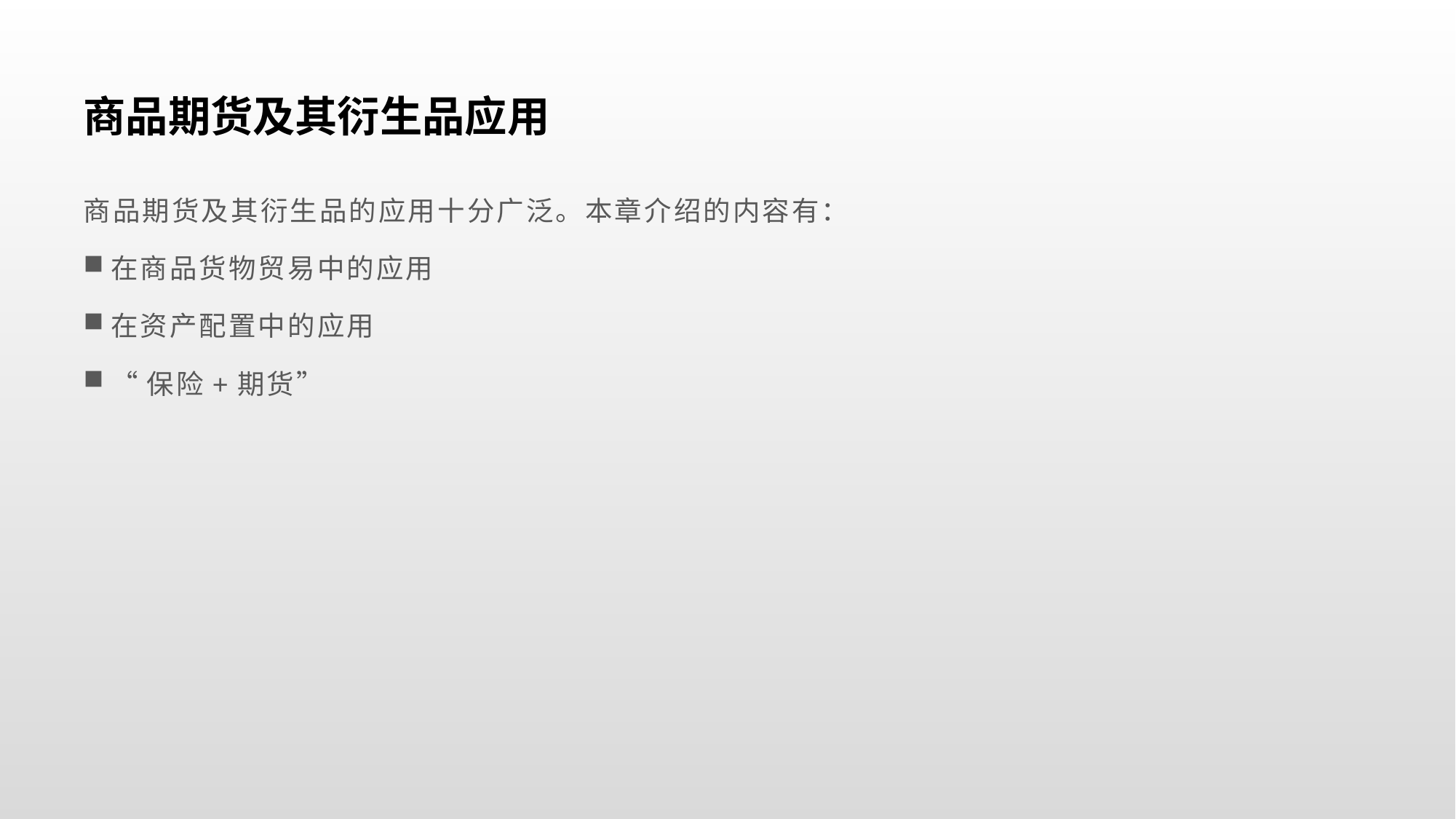

# 商品期货及其衍生品应用
商品期货及其衍生品的应用十分广泛。本章介绍的内容有：
在商品货物贸易中的应用
在资产配置中的应用
“保险+期货”